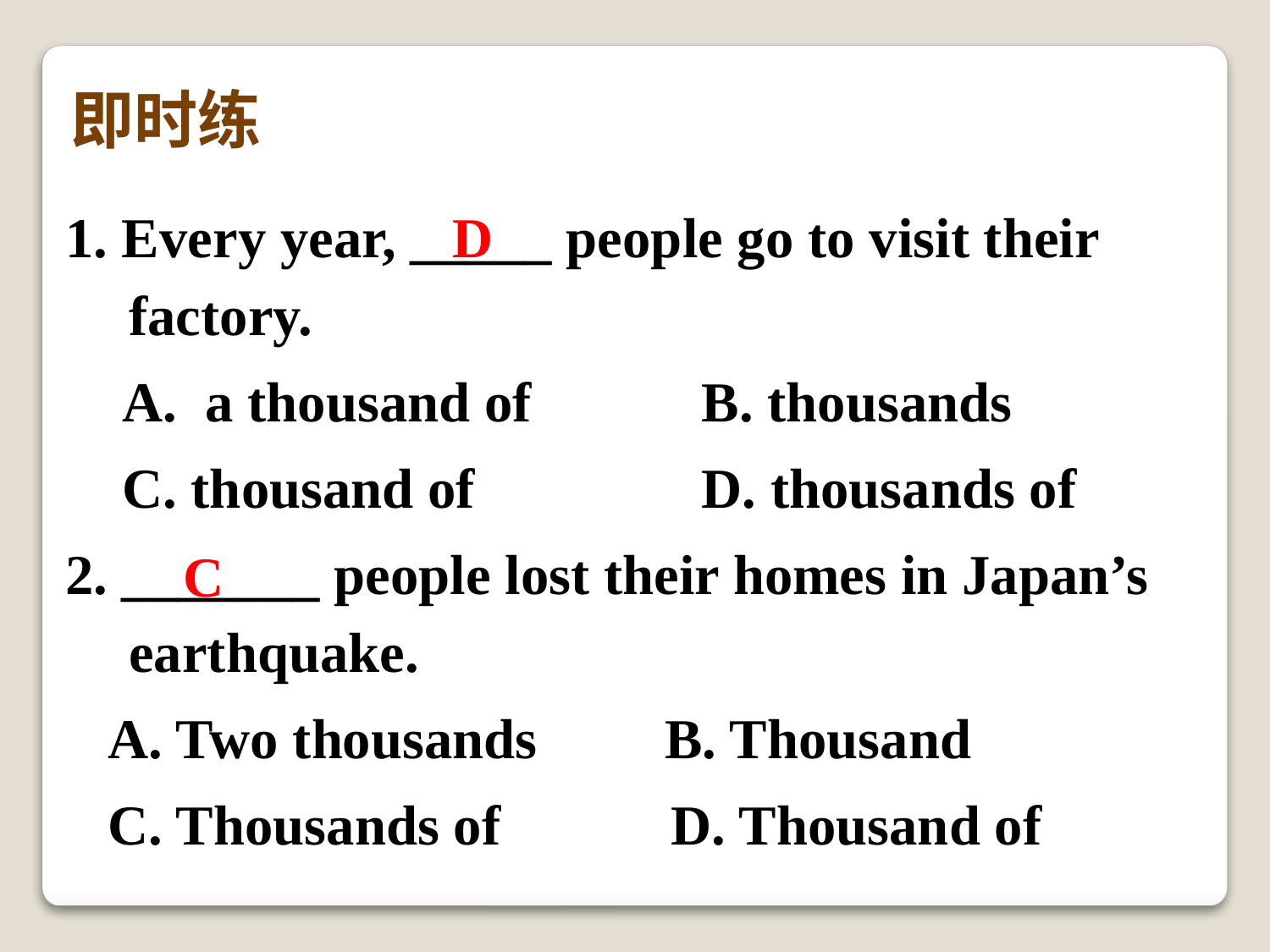

即时练
1. Every year, _____ people go to visit their factory.
    A.  a thousand of            B. thousands
    C. thousand of                D. thousands of
2. _______ people lost their homes in Japan’s earthquake.
   A. Two thousands         B. Thousand
   C. Thousands of            D. Thousand of
D
C